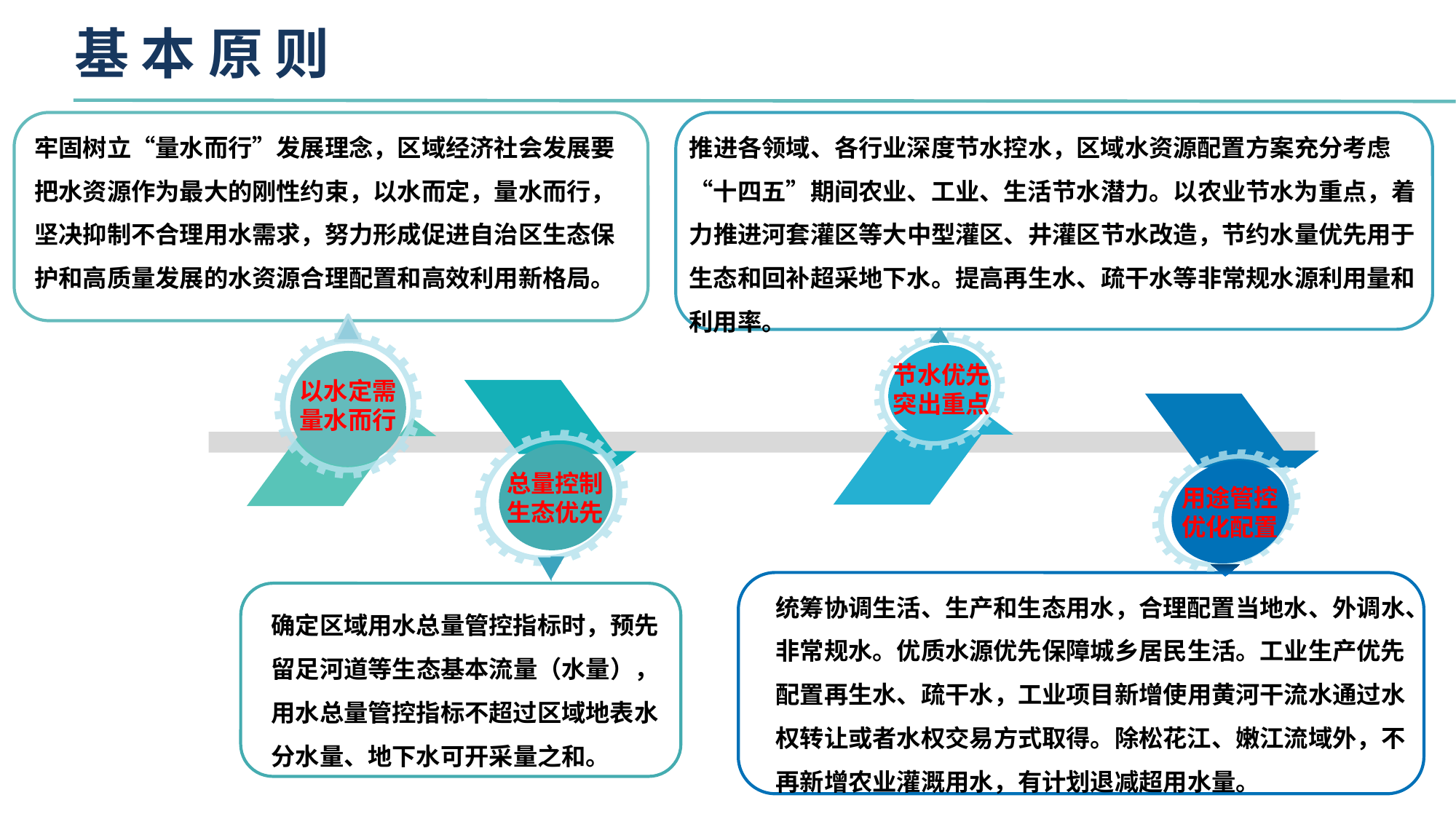

基 本 原 则

牢固树立“量水而行”发展理念，区域经济社会发展要把水资源作为最大的刚性约束，以水而定，量水而行，坚决抑制不合理用水需求，努力形成促进自治区生态保护和高质量发展的水资源合理配置和高效利用新格局。

推进各领域、各行业深度节水控水，区域水资源配置方案充分考虑“十四五”期间农业、工业、生活节水潜力。以农业节水为重点，着力推进河套灌区等大中型灌区、井灌区节水改造，节约水量优先用于生态和回补超采地下水。提高再生水、疏干水等非常规水源利用量和利用率。

节水优先突出重点

以水定需
量水而行

1

总量控制
生态优先

用途管控
优化配置

统筹协调生活、生产和生态用水，合理配置当地水、外调水、非常规水。优质水源优先保障城乡居民生活。工业生产优先配置再生水、疏干水，工业项目新增使用黄河干流水通过水权转让或者水权交易方式取得。除松花江、嫩江流域外，不再新增农业灌溉用水，有计划退减超用水量。

确定区域用水总量管控指标时，预先留足河道等生态基本流量（水量），用水总量管控指标不超过区域地表水分水量、地下水可开采量之和。